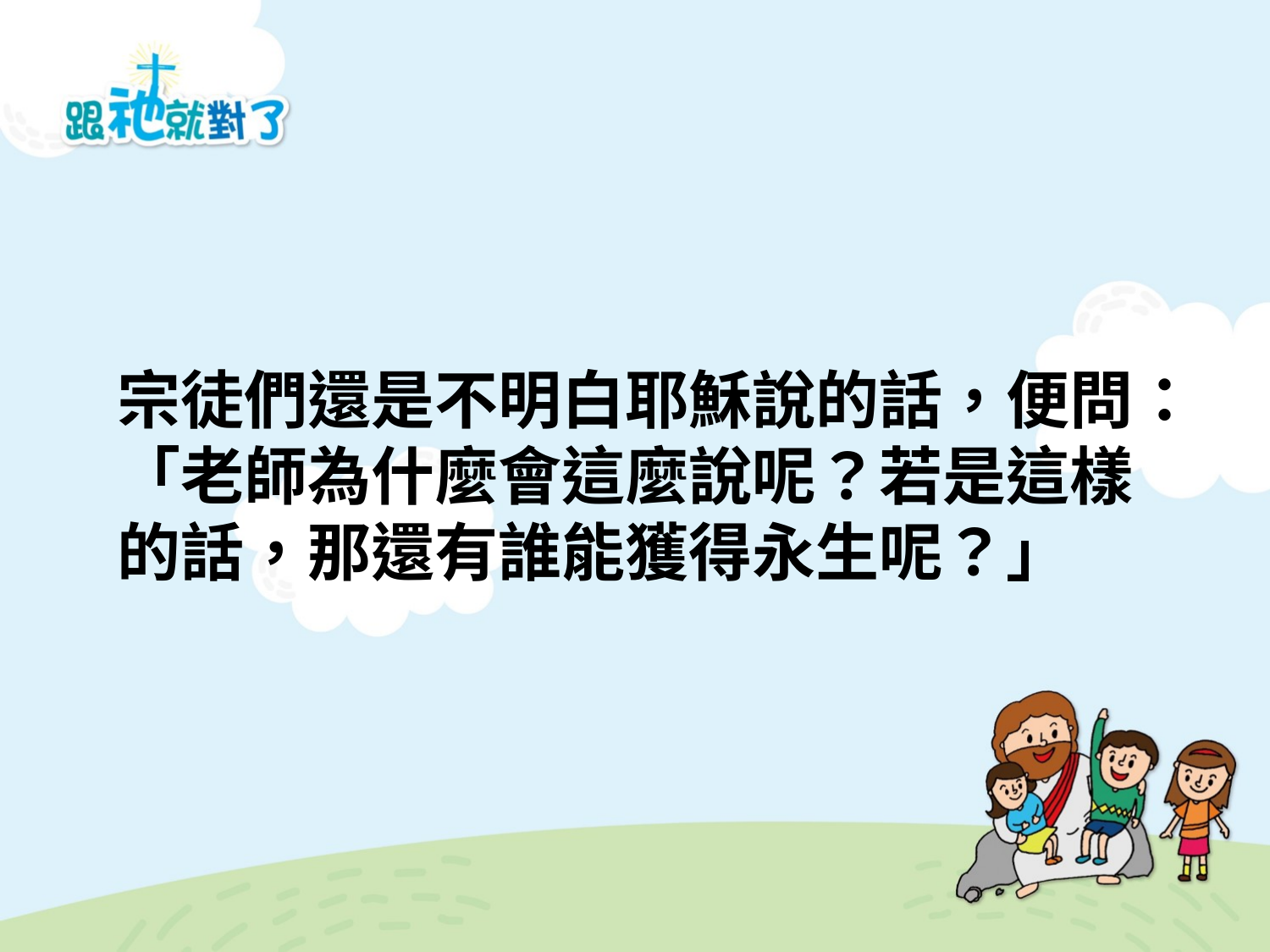

宗徒們還是不明白耶穌說的話，便問：「老師為什麼會這麼說呢？若是這樣的話，那還有誰能獲得永生呢？」